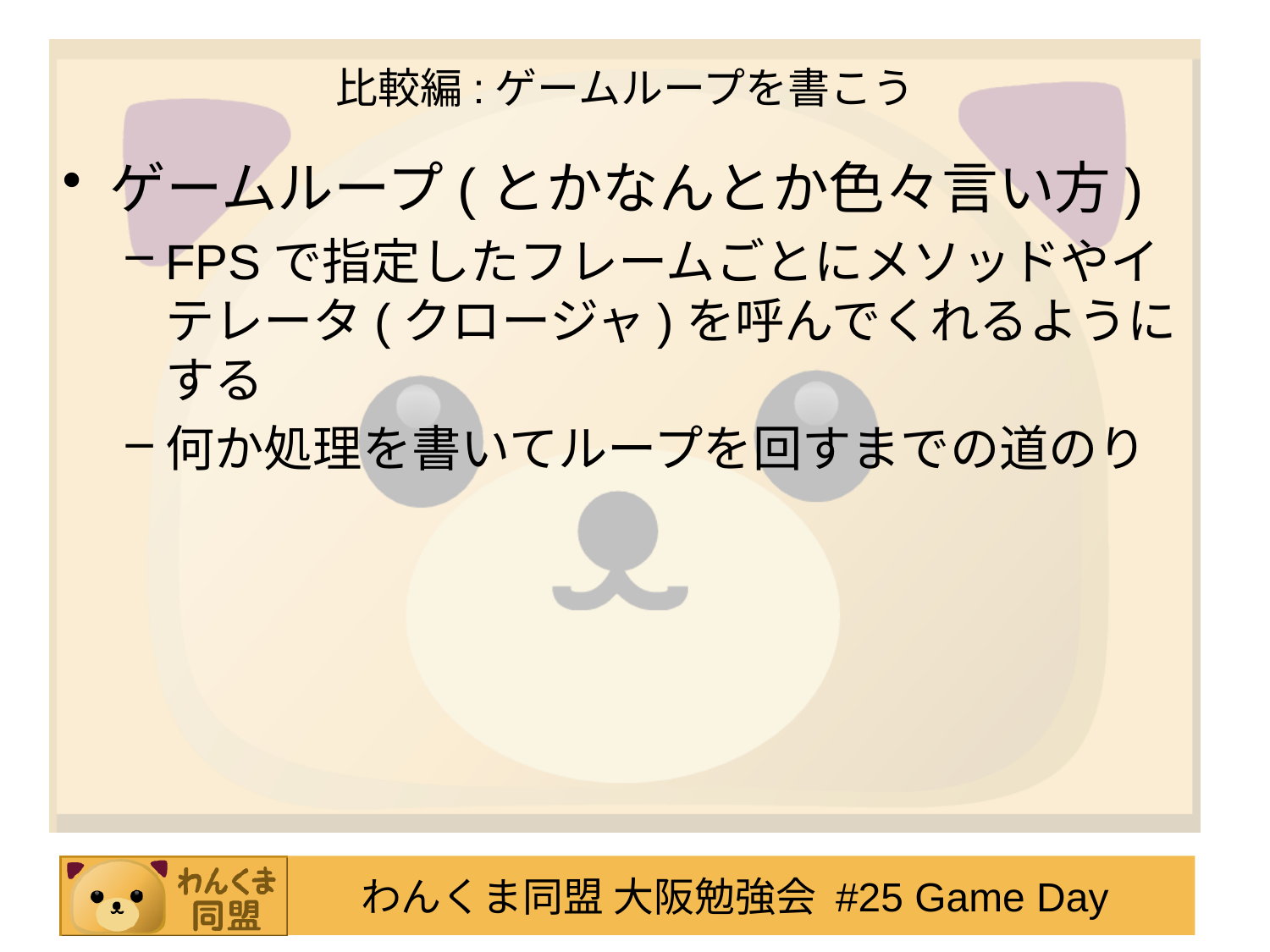

# 比較編:ゲームループを書こう
ゲームループ(とかなんとか色々言い方)
FPSで指定したフレームごとにメソッドやイテレータ(クロージャ)を呼んでくれるようにする
何か処理を書いてループを回すまでの道のり